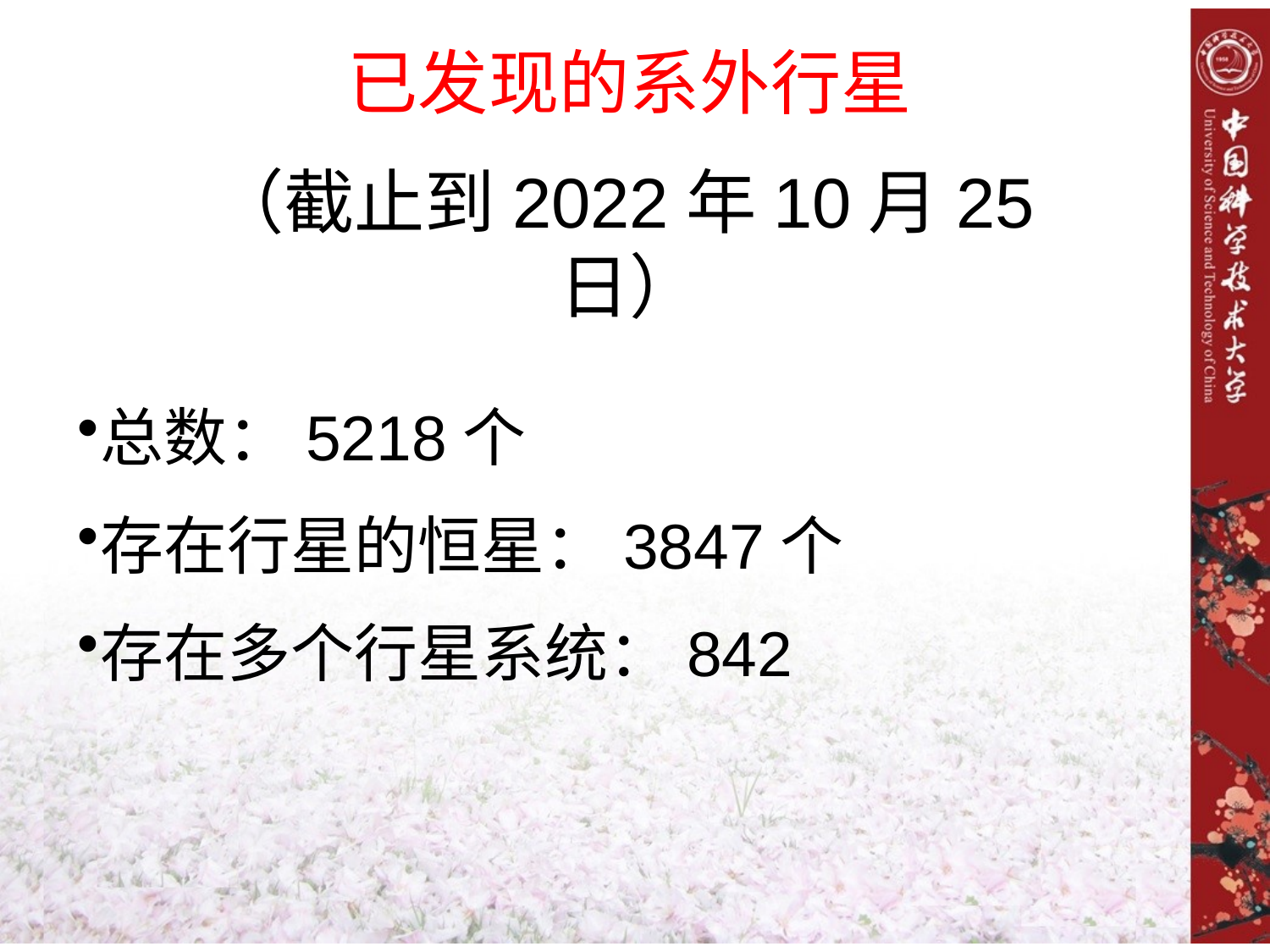

已发现的系外行星
（截止到2022年10月25日）
总数：5218个
存在行星的恒星：3847个
存在多个行星系统：842